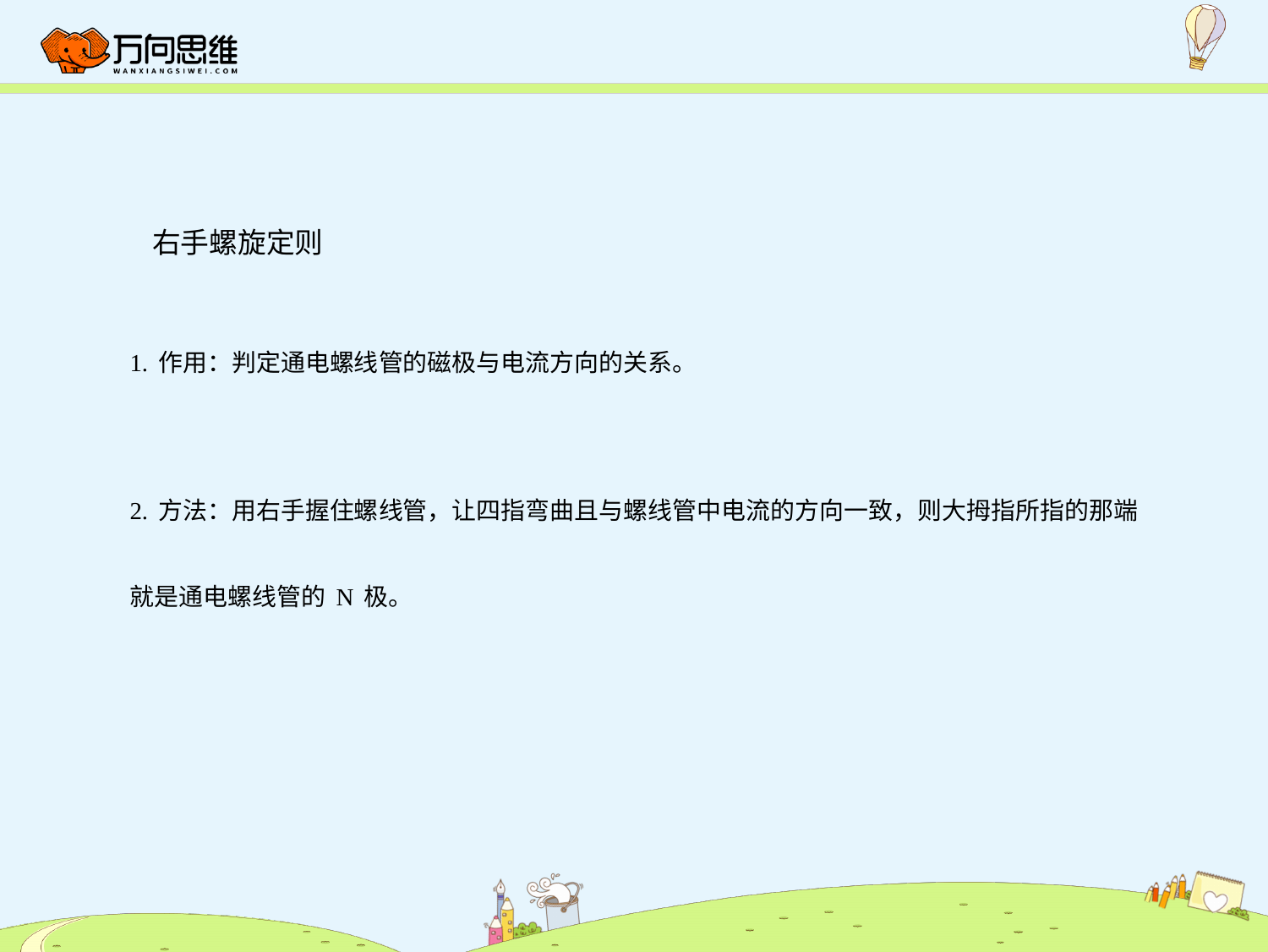

右手螺旋定则
1.作用：判定通电螺线管的磁极与电流方向的关系。
2.方法：用右手握住螺线管，让四指弯曲且与螺线管中电流的方向一致，则大拇指所指的那端就是通电螺线管的N极。